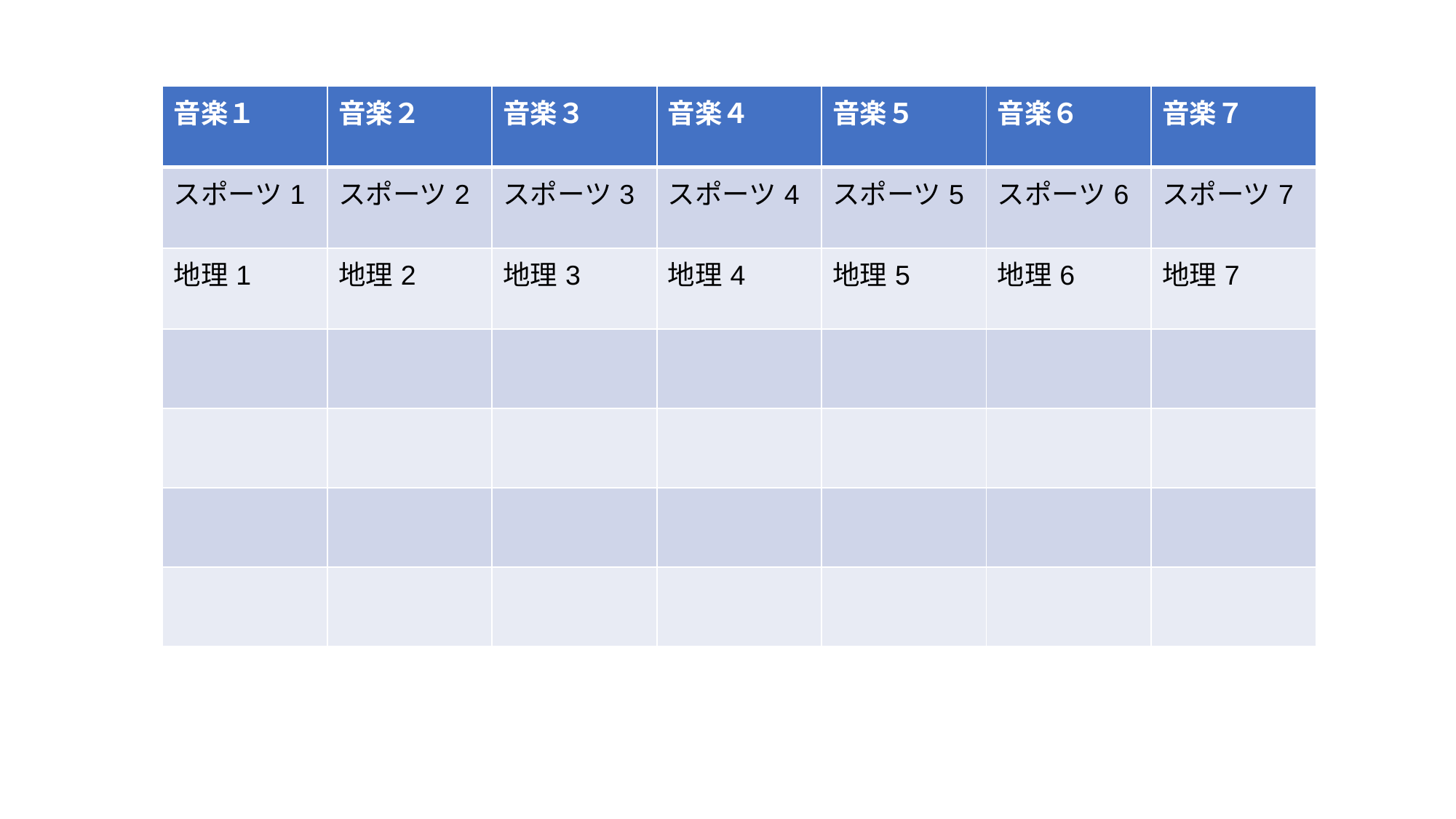

| 音楽１ | 音楽２ | 音楽３ | 音楽４ | 音楽５ | 音楽６ | 音楽７ |
| --- | --- | --- | --- | --- | --- | --- |
| スポーツ1 | スポーツ2 | スポーツ3 | スポーツ4 | スポーツ5 | スポーツ6 | スポーツ7 |
| 地理1 | 地理2 | 地理3 | 地理4 | 地理5 | 地理6 | 地理7 |
|  |  |  |  |  |  |  |
|  |  |  |  |  |  |  |
|  |  |  |  |  |  |  |
|  |  |  |  |  |  |  |